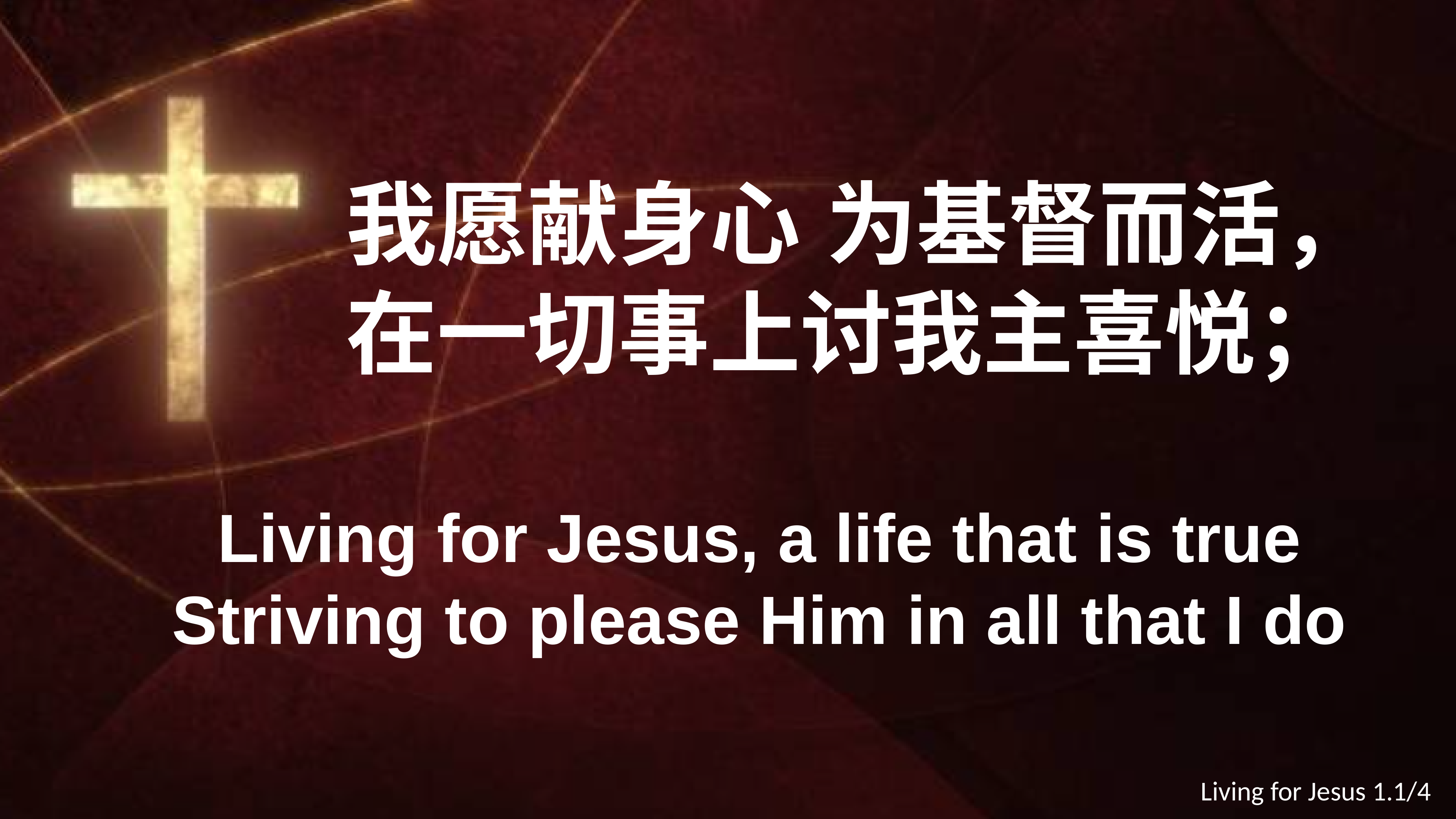

我愿献身心 为基督而活，
      在一切事上讨我主喜悦；

Living for Jesus, a life that is true
Striving to please Him in all that I do
Living for Jesus 1.1/4